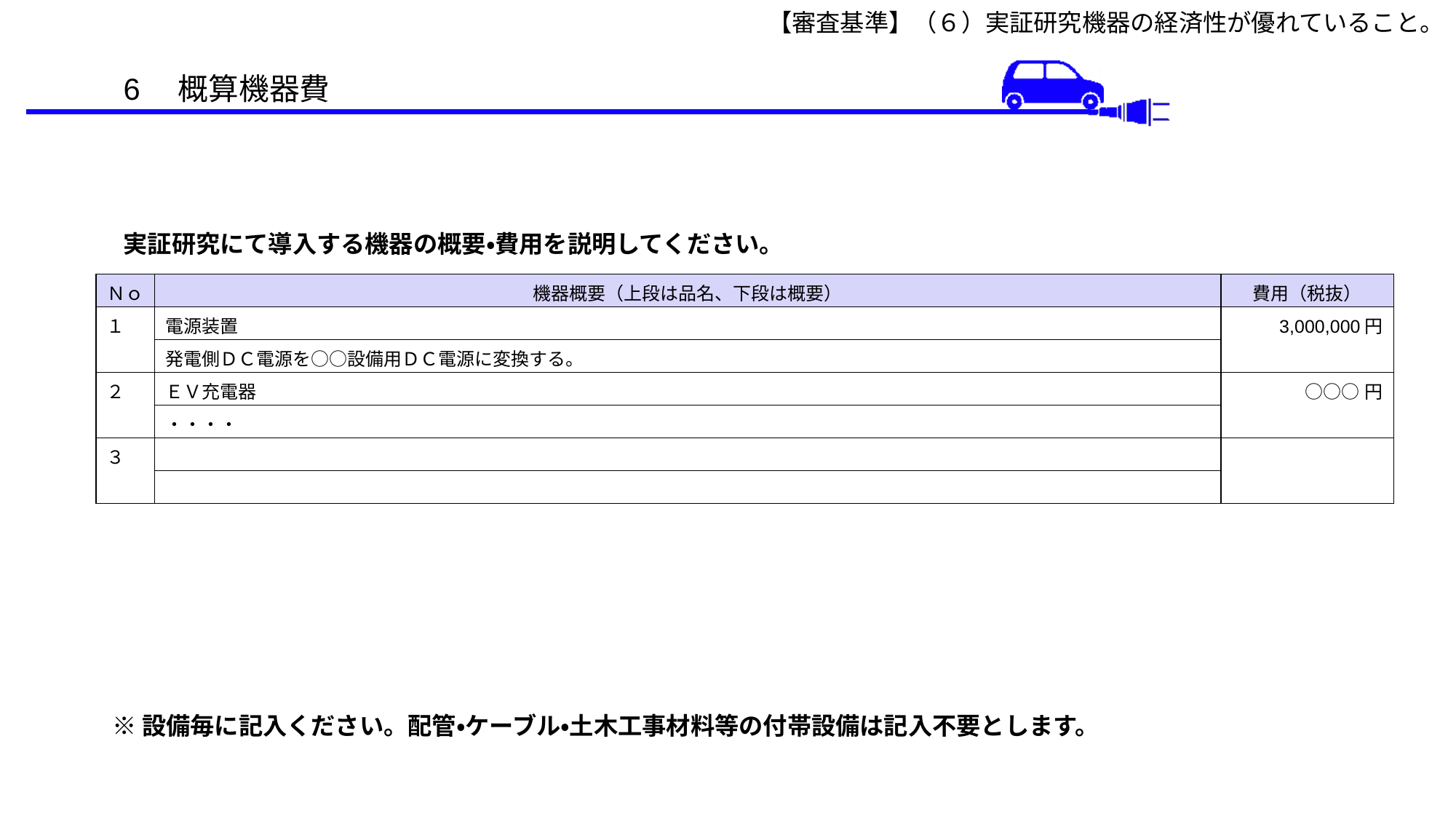

【審査基準】（６）実証研究機器の経済性が優れていること。
6　概算機器費

実証研究にて導入する機器の概要・費用を説明してください。
| Ｎｏ | 機器概要（上段は品名、下段は概要） | 費用（税抜） |
| --- | --- | --- |
| １ | 電源装置 | 3,000,000円 |
|  | 発電側ＤＣ電源を○○設備用ＤＣ電源に変換する。 |  |
| ２ | ＥＶ充電器 | ○○○円 |
|  | ・・・・ |  |
| ３ |  |  |
|  |  |  |
 ※設備毎に記入ください。配管・ケーブル・土木工事材料等の付帯設備は記入不要とします。